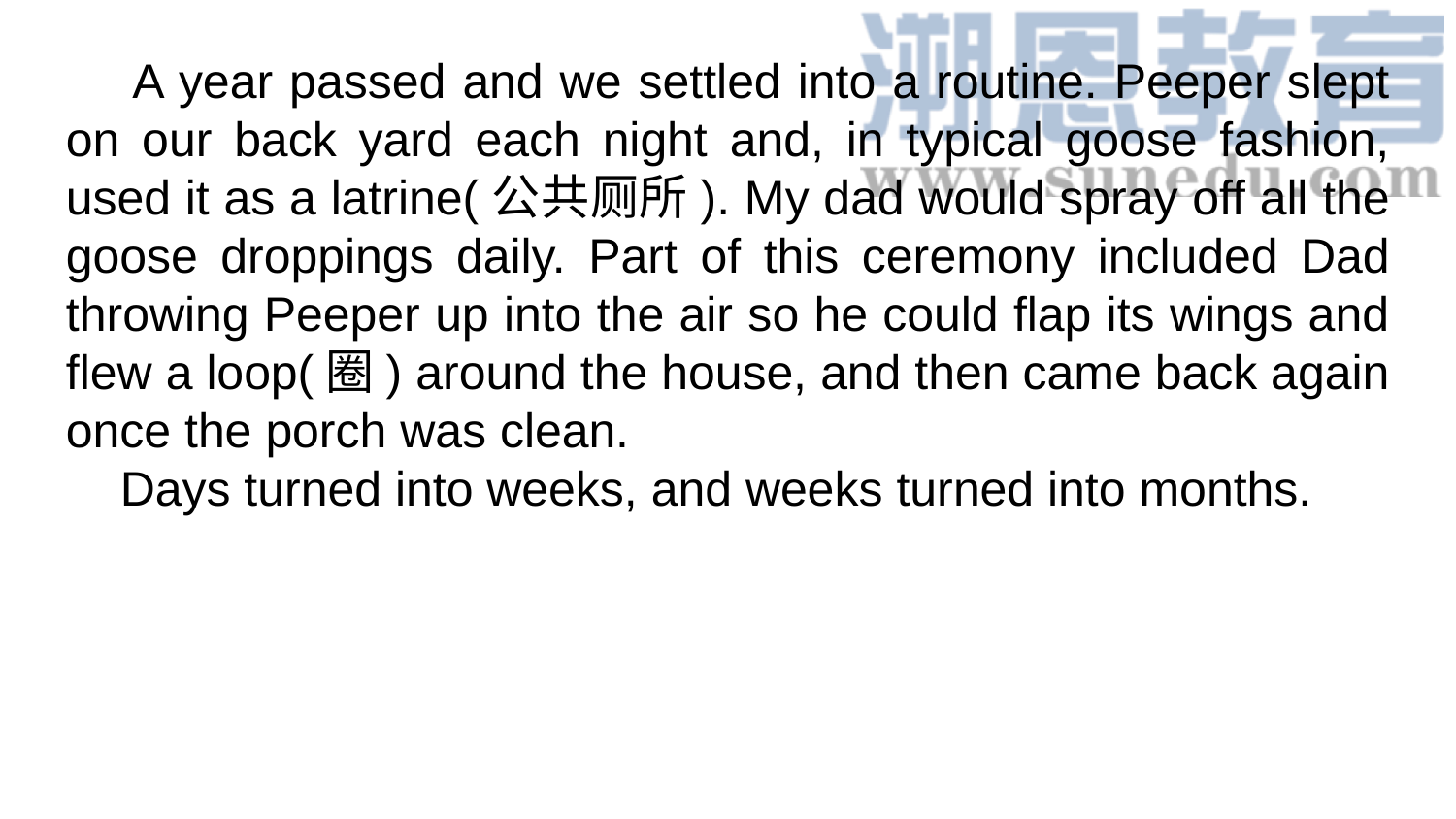

A year passed and we settled into a routine. Peeper slept on our back yard each night and, in typical goose fashion, used it as a latrine(公共厕所). My dad would spray off all the goose droppings daily. Part of this ceremony included Dad throwing Peeper up into the air so he could flap its wings and flew a loop(圈) around the house, and then came back again once the porch was clean.
    Days turned into weeks, and weeks turned into months.